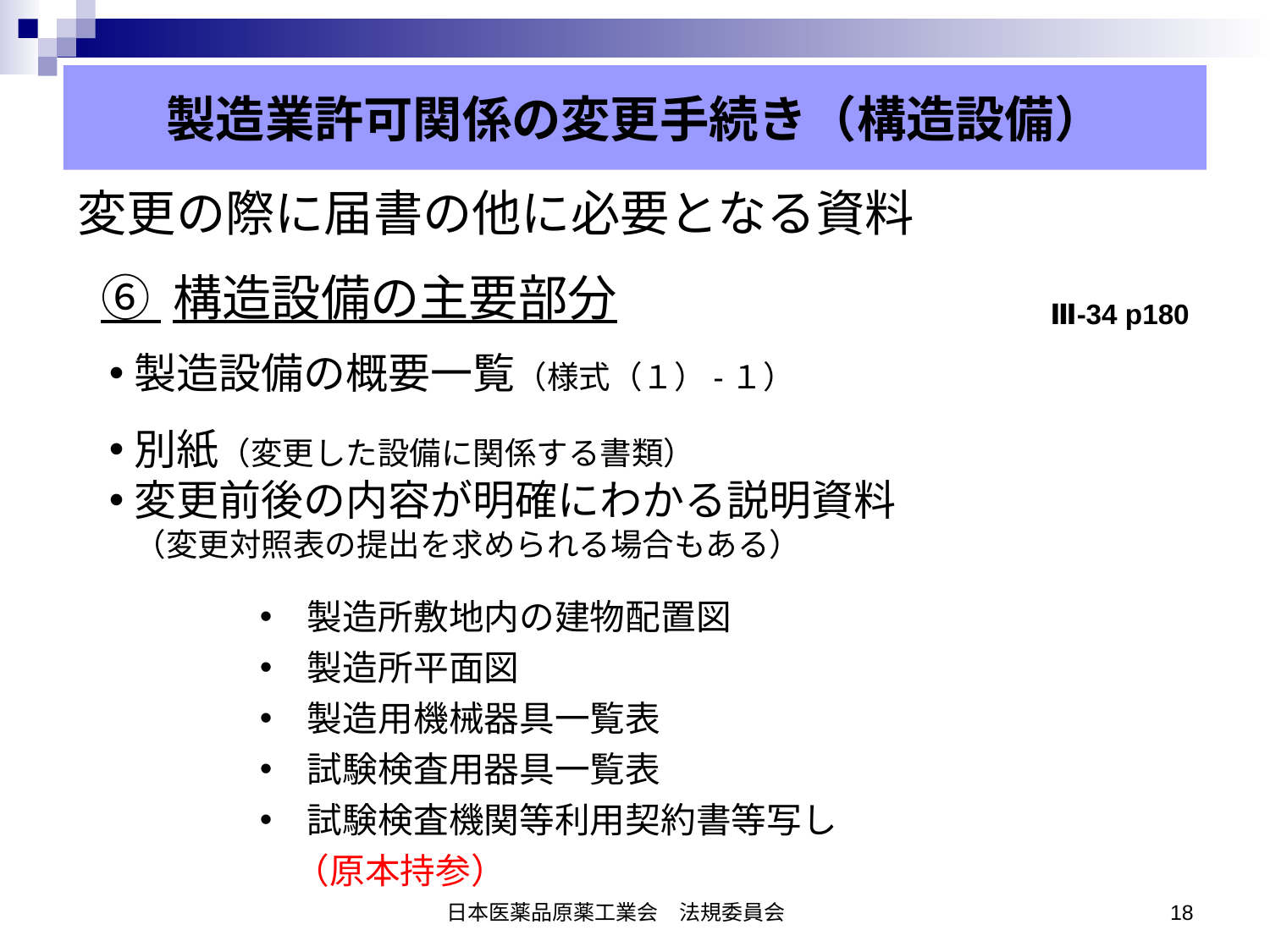

# 製造業許可関係の変更手続き
製造業許可関係の変更手続き（構造設備）
変更の際に届書の他に必要となる資料
⑥ 構造設備の主要部分
Ⅲ-34 p180
製造設備の概要一覧（様式（１）-１）
別紙（変更した設備に関係する書類）
変更前後の内容が明確にわかる説明資料
（変更対照表の提出を求められる場合もある）
　製造所敷地内の建物配置図
　製造所平面図
　製造用機械器具一覧表
　試験検査用器具一覧表
　試験検査機関等利用契約書等写し
  　（原本持参）
日本医薬品原薬工業会　法規委員会
18